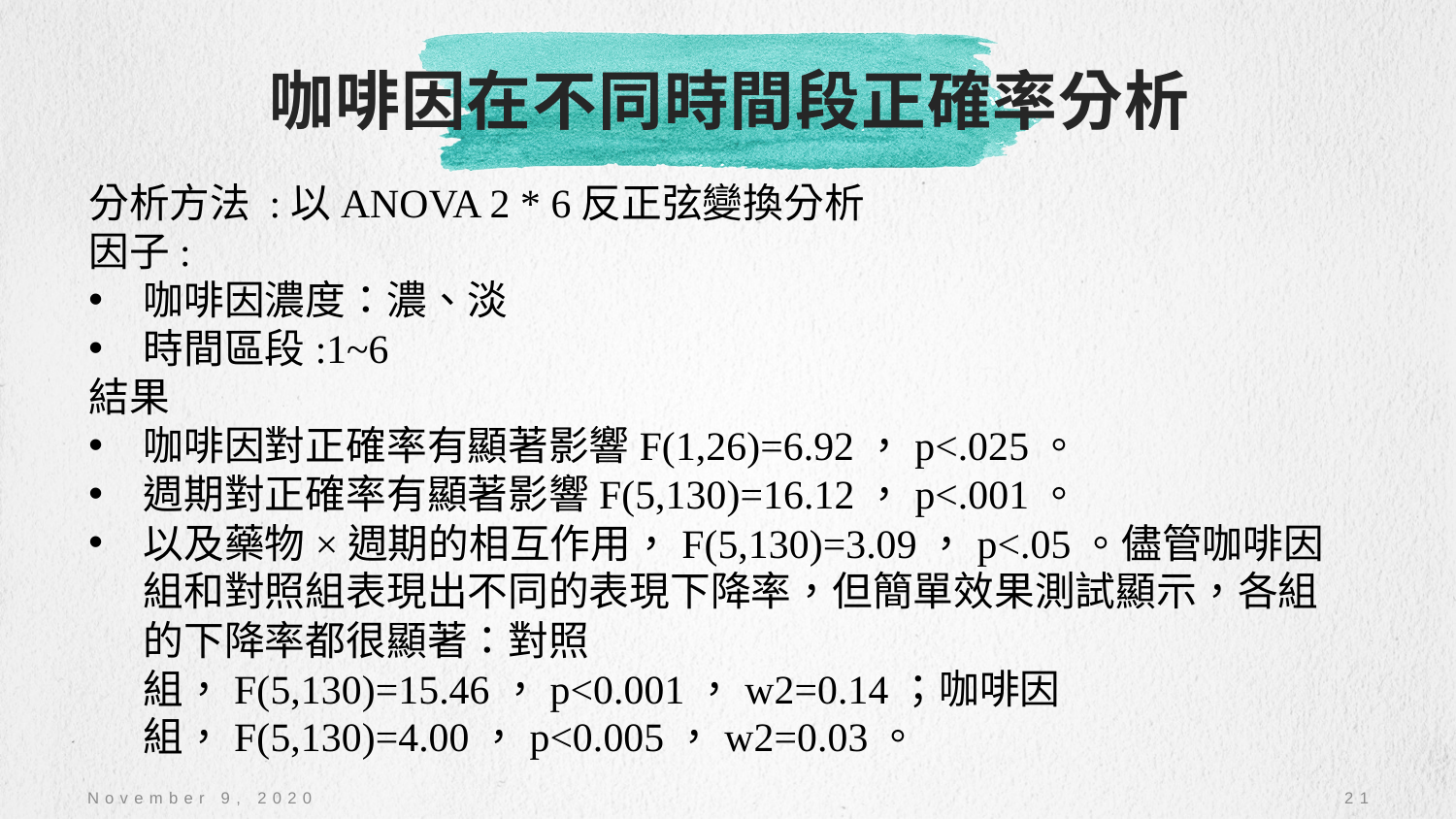

# 咖啡因在不同時間段正確率分析
分析方法 :以ANOVA 2 * 6反正弦變換分析
因子:
咖啡因濃度：濃、淡
時間區段:1~6
結果
咖啡因對正確率有顯著影響F(1,26)=6.92，p<.025。
週期對正確率有顯著影響F(5,130)=16.12，p<.001。
以及藥物×週期的相互作用，F(5,130)=3.09，p<.05。儘管咖啡因組和對照組表現出不同的表現下降率，但簡單效果測試顯示，各組的下降率都很顯著：對照組，F(5,130)=15.46，p<0.001，w2=0.14；咖啡因組，F(5,130)=4.00，p<0.005，w2=0.03。

November 9, 2020
21